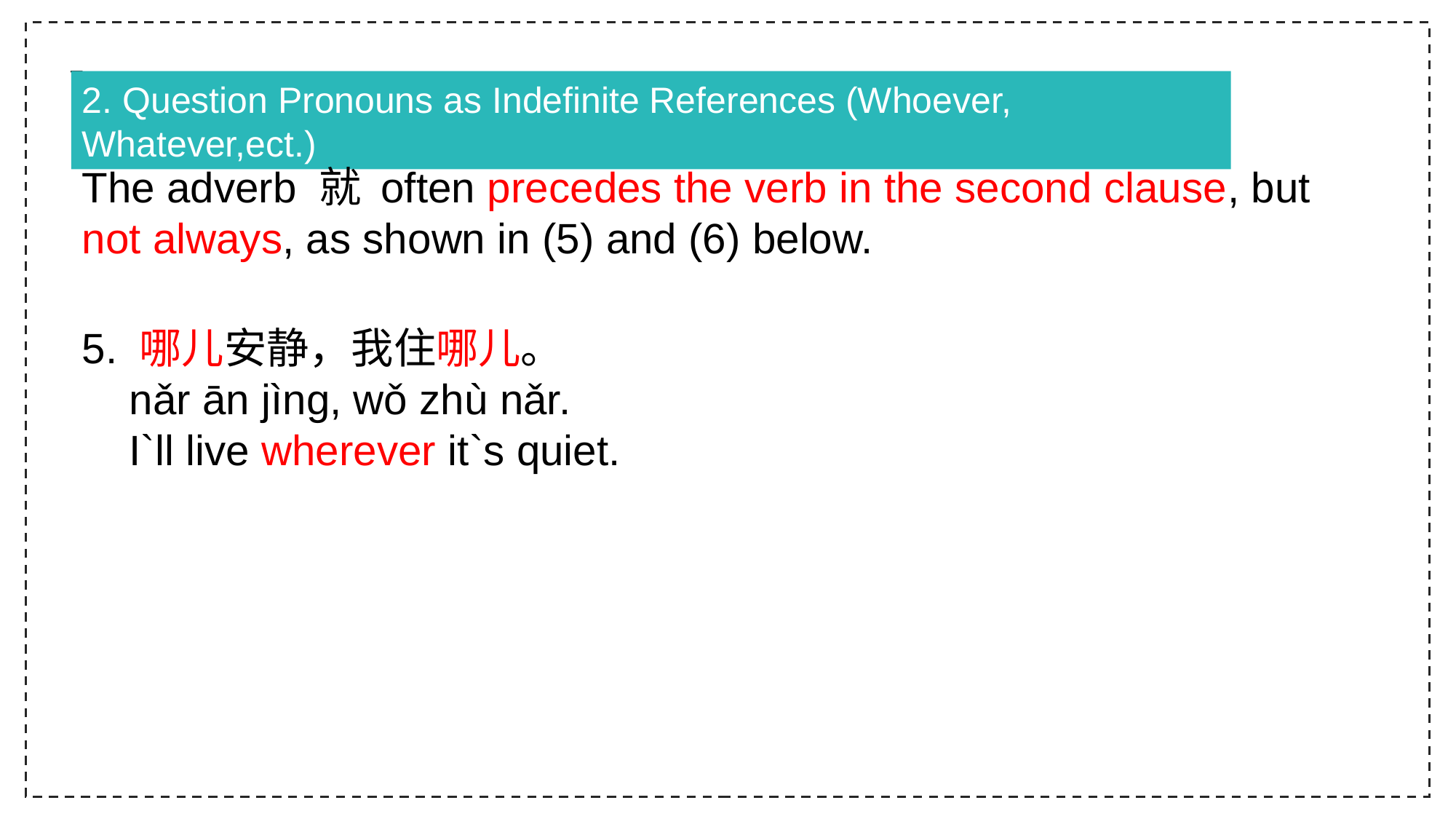

2. Question Pronouns as Indefinite References (Whoever, Whatever,ect.)
The adverb 就 often precedes the verb in the second clause, but not always, as shown in (5) and (6) below.
5. 哪儿安静，我住哪儿。
    nǎr ān jìng, wǒ zhù nǎr.
    I`ll live wherever it`s quiet.